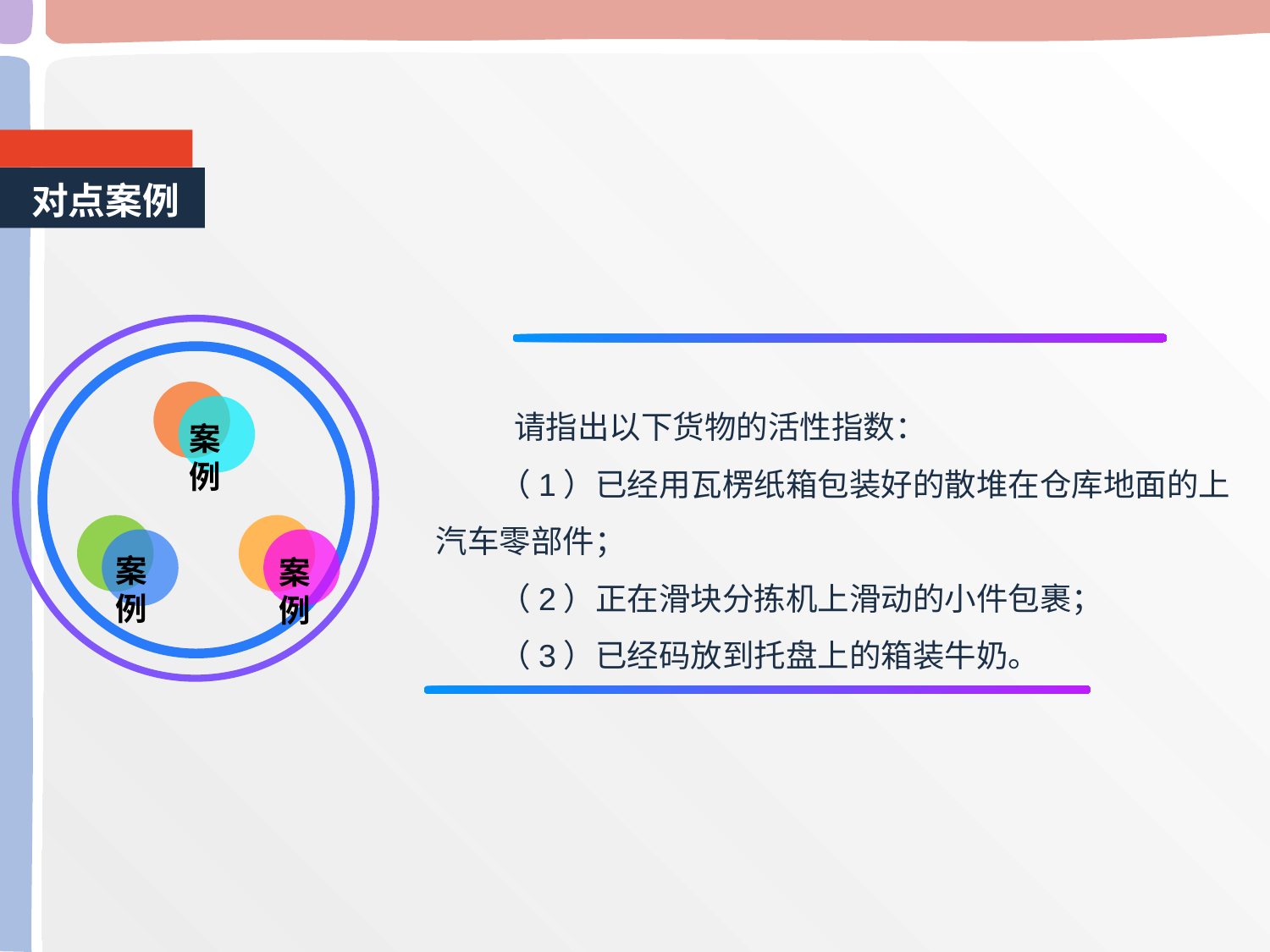

对点案例

案  例

案  例
案  例

 请指出以下货物的活性指数：
（1）已经用瓦楞纸箱包装好的散堆在仓库地面的上汽车零部件；
（2）正在滑块分拣机上滑动的小件包裹；
（3）已经码放到托盘上的箱装牛奶。